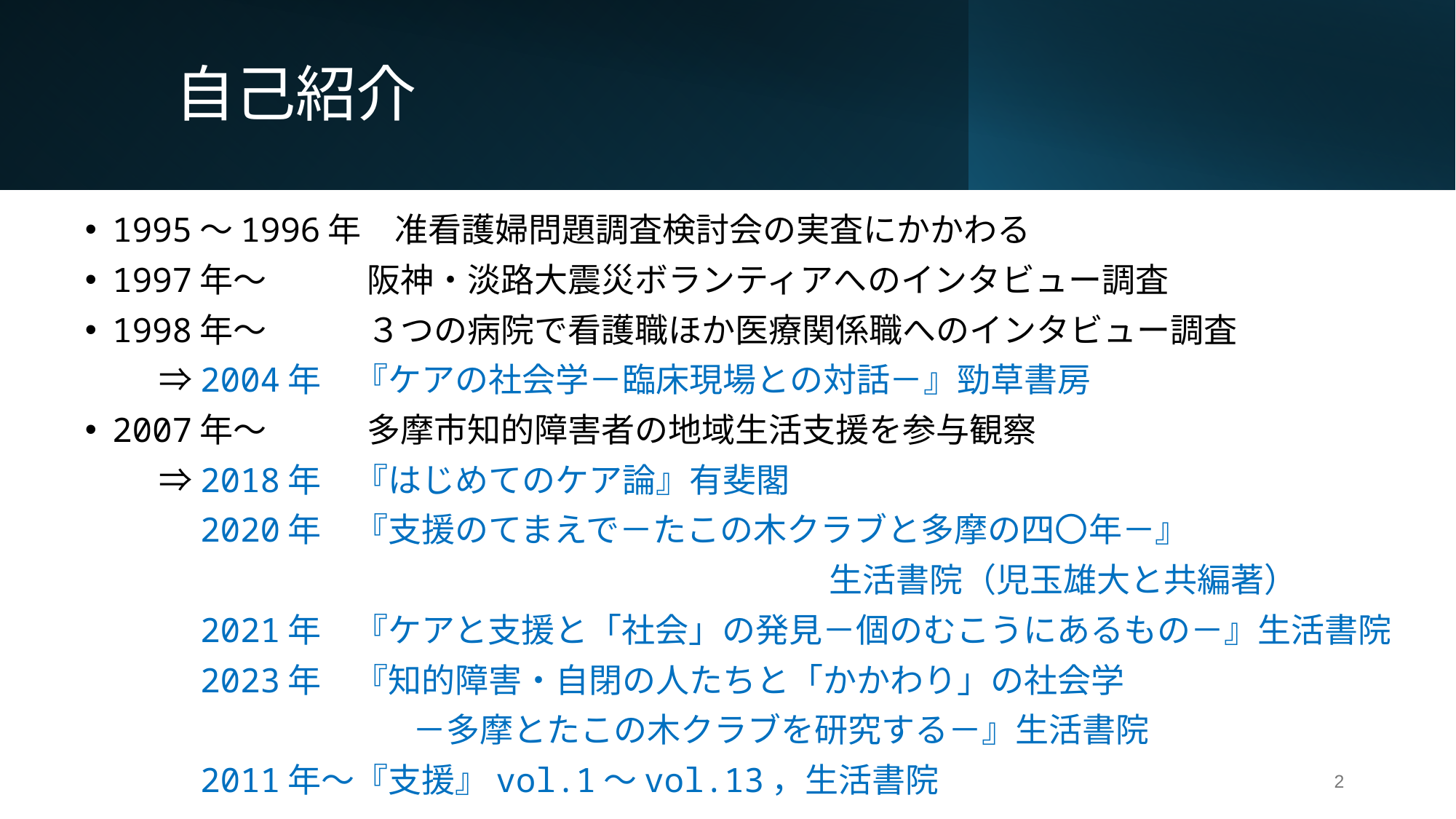

# 自己紹介
1995～1996年　准看護婦問題調査検討会の実査にかかわる
1997年～　　　阪神・淡路大震災ボランティアへのインタビュー調査
1998年～　　　３つの病院で看護職ほか医療関係職へのインタビュー調査
　 　⇒2004年　『ケアの社会学－臨床現場との対話－』勁草書房
2007年～　　　多摩市知的障害者の地域生活支援を参与観察
　 　⇒2018年　『はじめてのケア論』有斐閣
　　 　2020年　『支援のてまえで－たこの木クラブと多摩の四〇年－』
　　　　　　　　　　　　　　　　　　　　　　 生活書院（児玉雄大と共編著）
　　 　2021年　『ケアと支援と「社会」の発見－個のむこうにあるもの－』生活書院
　　 　2023年　『知的障害・自閉の人たちと「かかわり」の社会学
　　　　　　                 －多摩とたこの木クラブを研究する－』生活書院
　　　 2011年～『支援』vol.1～vol.13，生活書院
2